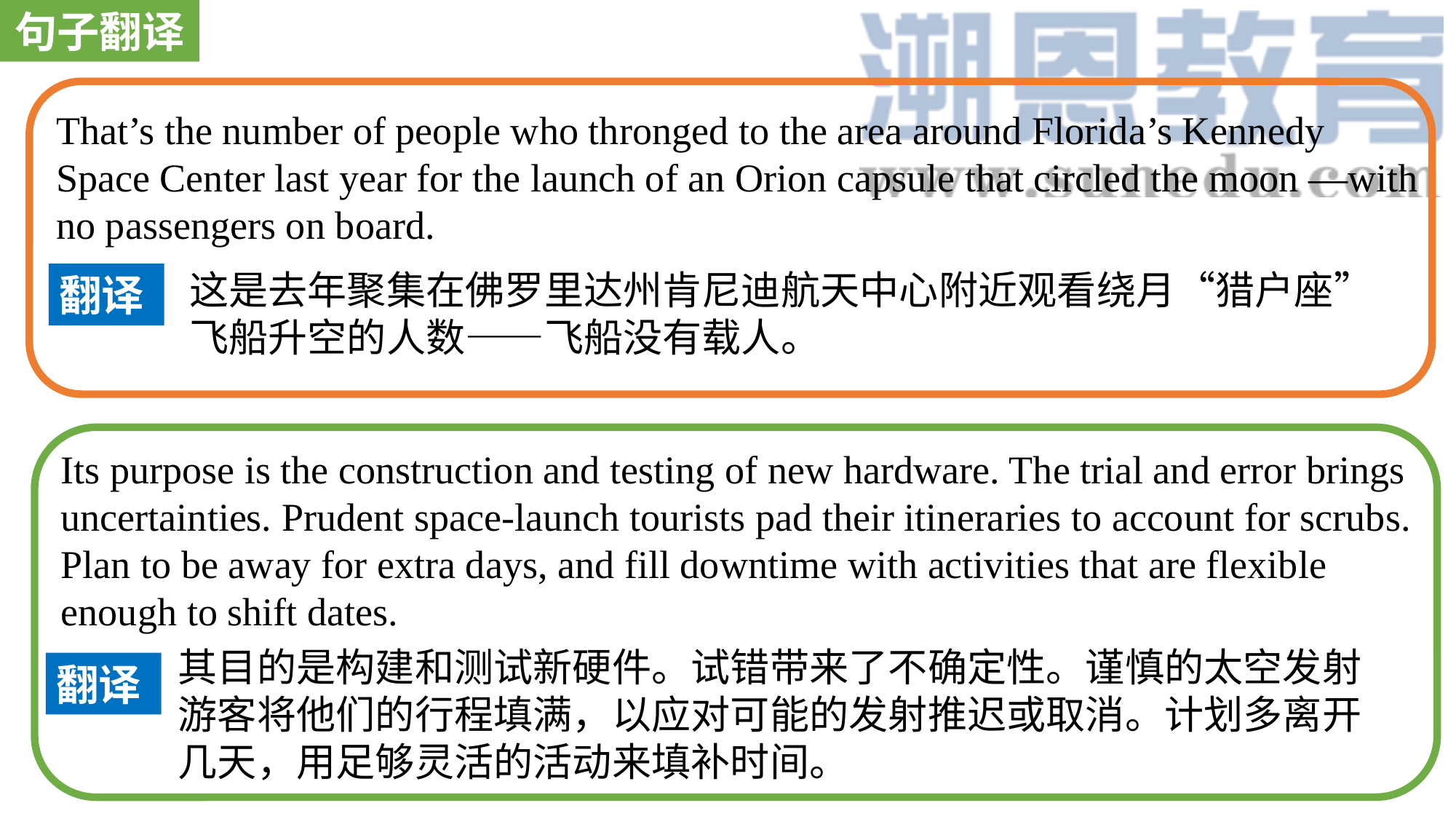

句子翻译

That’s the number of people who thronged to the area around Florida’s Kennedy Space Center last year for the launch of an Orion capsule that circled the moon —with no passengers on board.
这是去年聚集在佛罗里达州肯尼迪航天中心附近观看绕月“猎户座”飞船升空的人数——飞船没有载人。
翻译

Its purpose is the construction and testing of new hardware. The trial and error brings uncertainties. Prudent space-launch tourists pad their itineraries to account for scrubs. Plan to be away for extra days, and fill downtime with activities that are flexible enough to shift dates.
其目的是构建和测试新硬件。试错带来了不确定性。谨慎的太空发射游客将他们的行程填满，以应对可能的发射推迟或取消。计划多离开几天，用足够灵活的活动来填补时间。
翻译